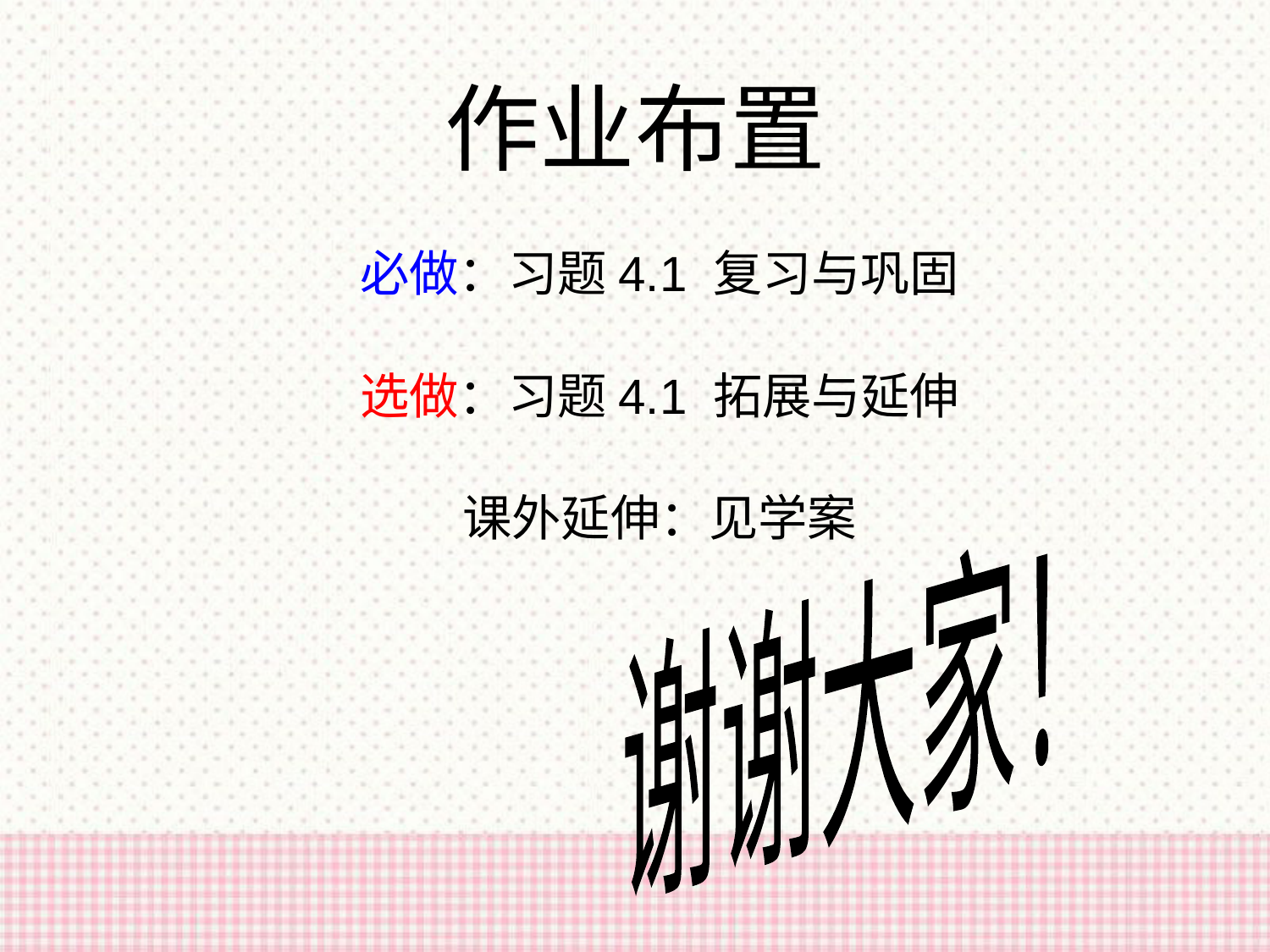

# 作业布置
必做：习题4.1 复习与巩固
选做：习题4.1 拓展与延伸
课外延伸：见学案
谢谢大家！